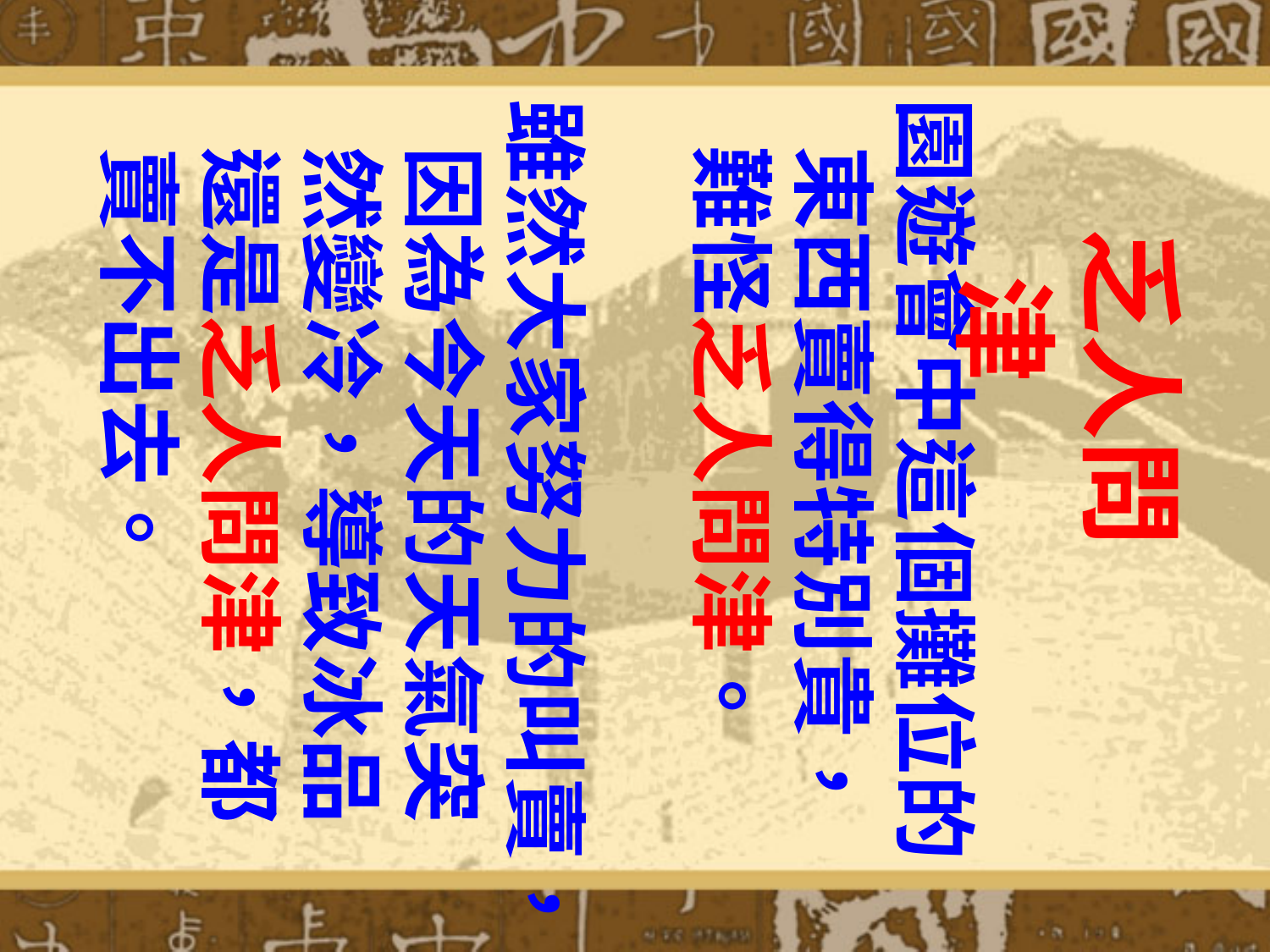

園遊會中這個攤位的東西賣得特別貴，難怪乏人問津。
雖然大家努力的叫賣，因為今天的天氣突然變冷，導致冰品還是乏人問津，都賣不出去。
乏人問津